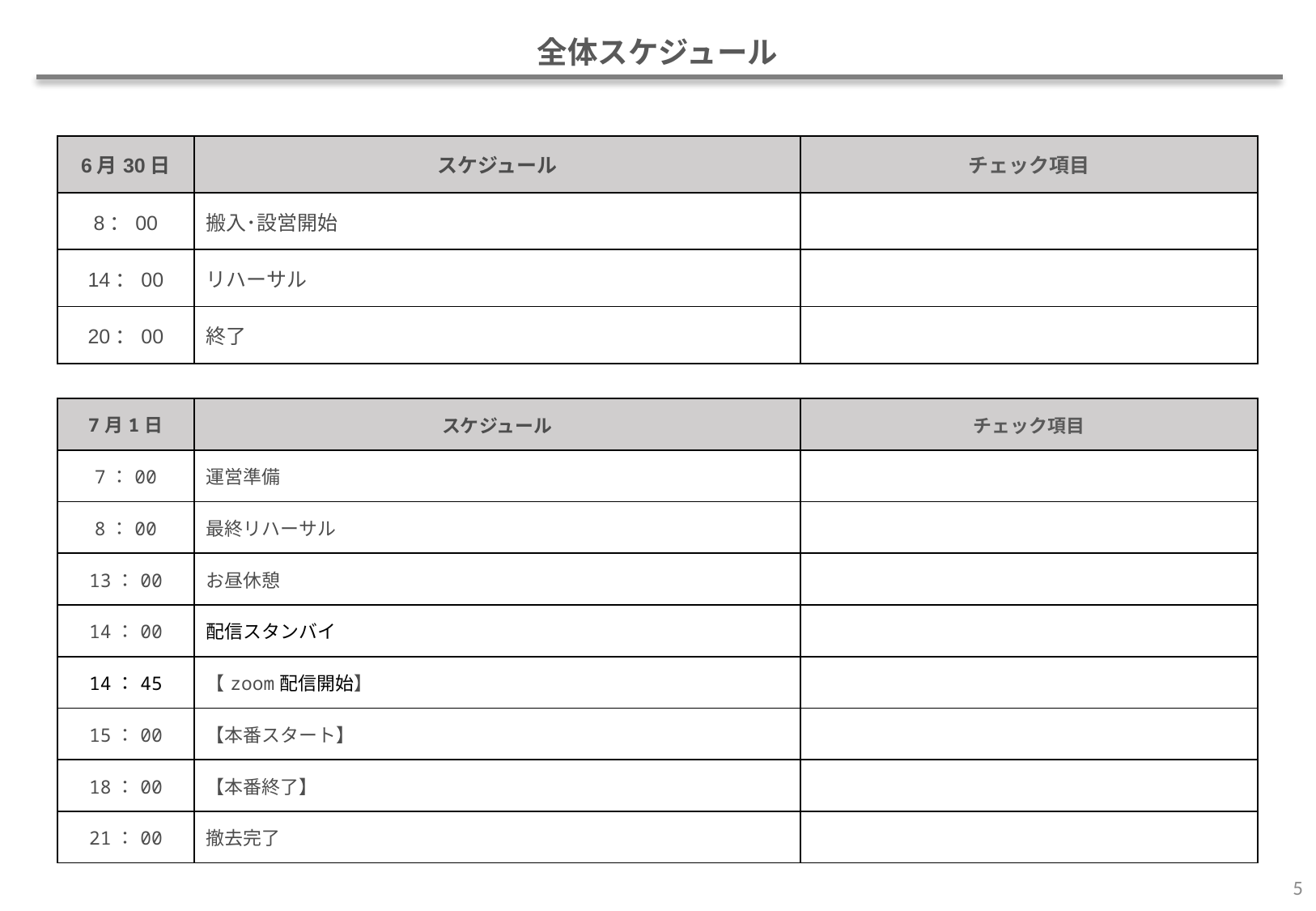

全体スケジュール
| 6月30日 | スケジュール | チェック項目 |
| --- | --- | --- |
| 8：00 | 搬入･設営開始 |  |
| 14：00 | リハーサル |  |
| 20：00 | 終了 |  |
| 7月1日 | スケジュール | チェック項目 |
| --- | --- | --- |
| 7：00 | 運営準備 |  |
| 8：00 | 最終リハーサル |  |
| 13：00 | お昼休憩 |  |
| 14：00 | 配信スタンバイ |  |
| 14：45 | 【zoom配信開始】 |  |
| 15：00 | 【本番スタート】 |  |
| 18：00 | 【本番終了】 |  |
| 21：00 | 撤去完了 |  |
5